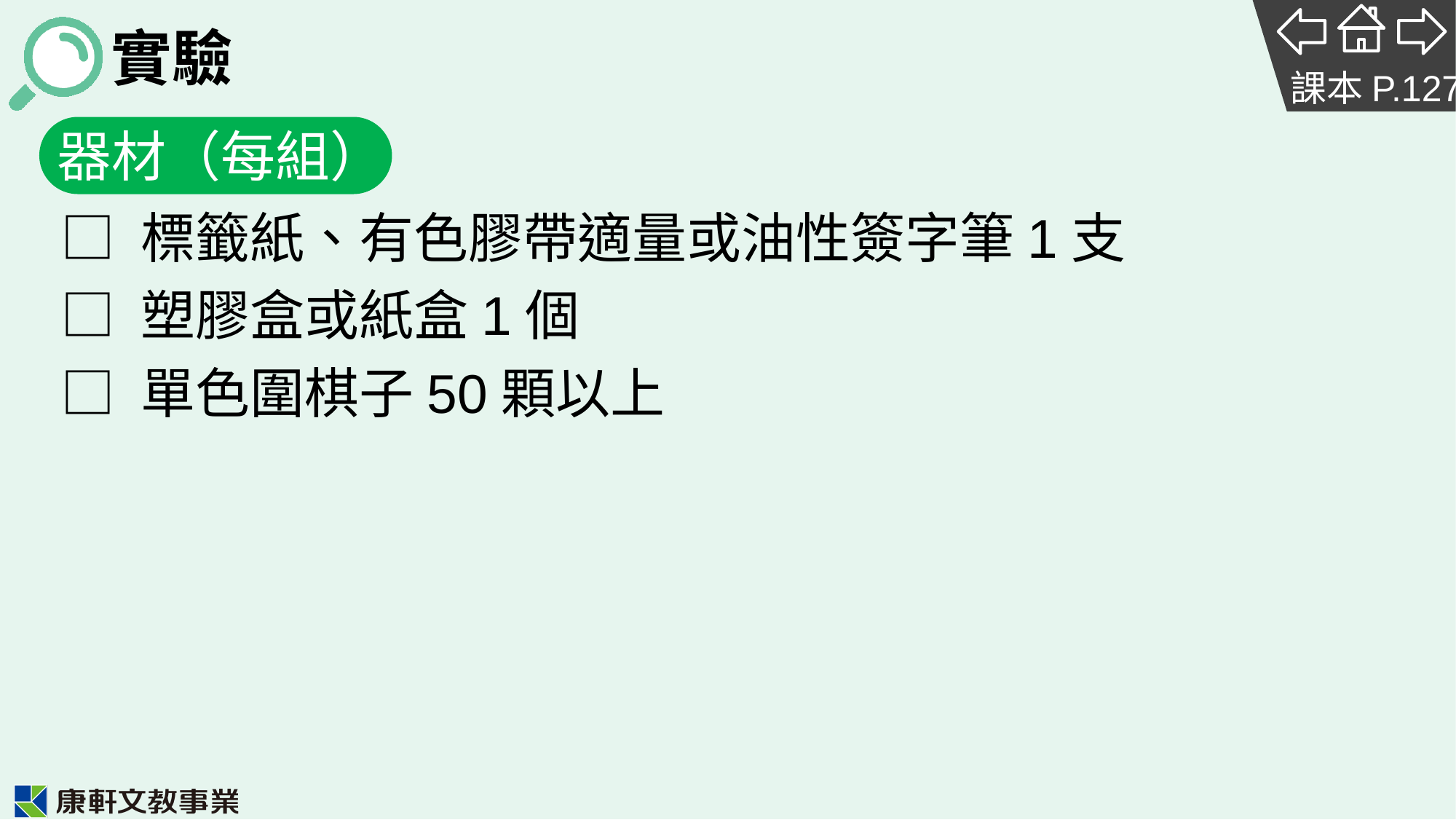

課本P.127

□ 標籤紙、有色膠帶適量或油性簽字筆1支
□ 塑膠盒或紙盒1個
□ 單色圍棋子50顆以上